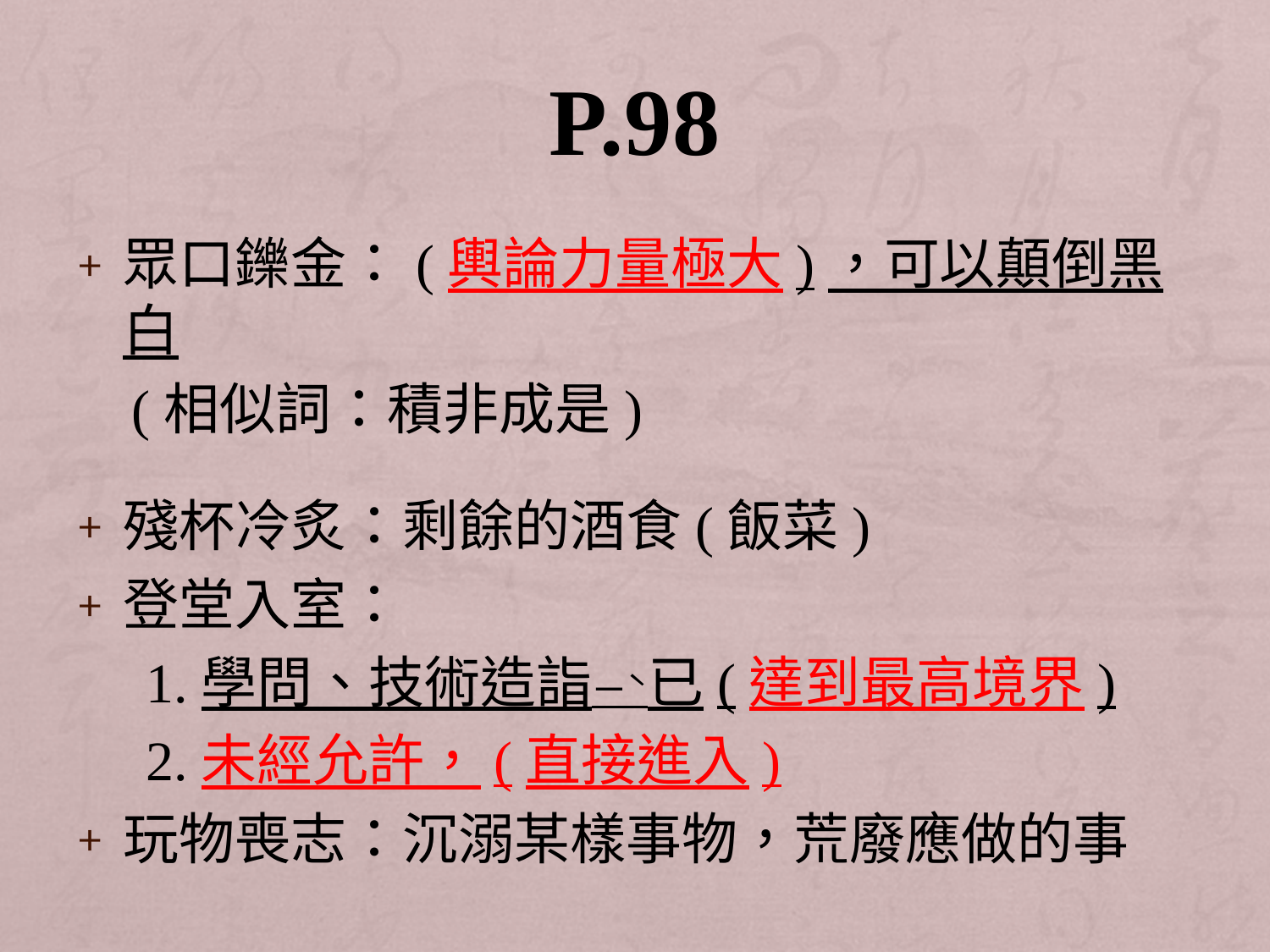

# P.98
眾口鑠金：(輿論力量極大)，可以顛倒黑白
    (相似詞：積非成是)

殘杯冷炙：剩餘的酒食(飯菜)
登堂入室：
     1.學問、技術造詣ㄧˋ已(達到最高境界)
     2.未經允許，(直接進入)
玩物喪志：沉溺某樣事物，荒廢應做的事